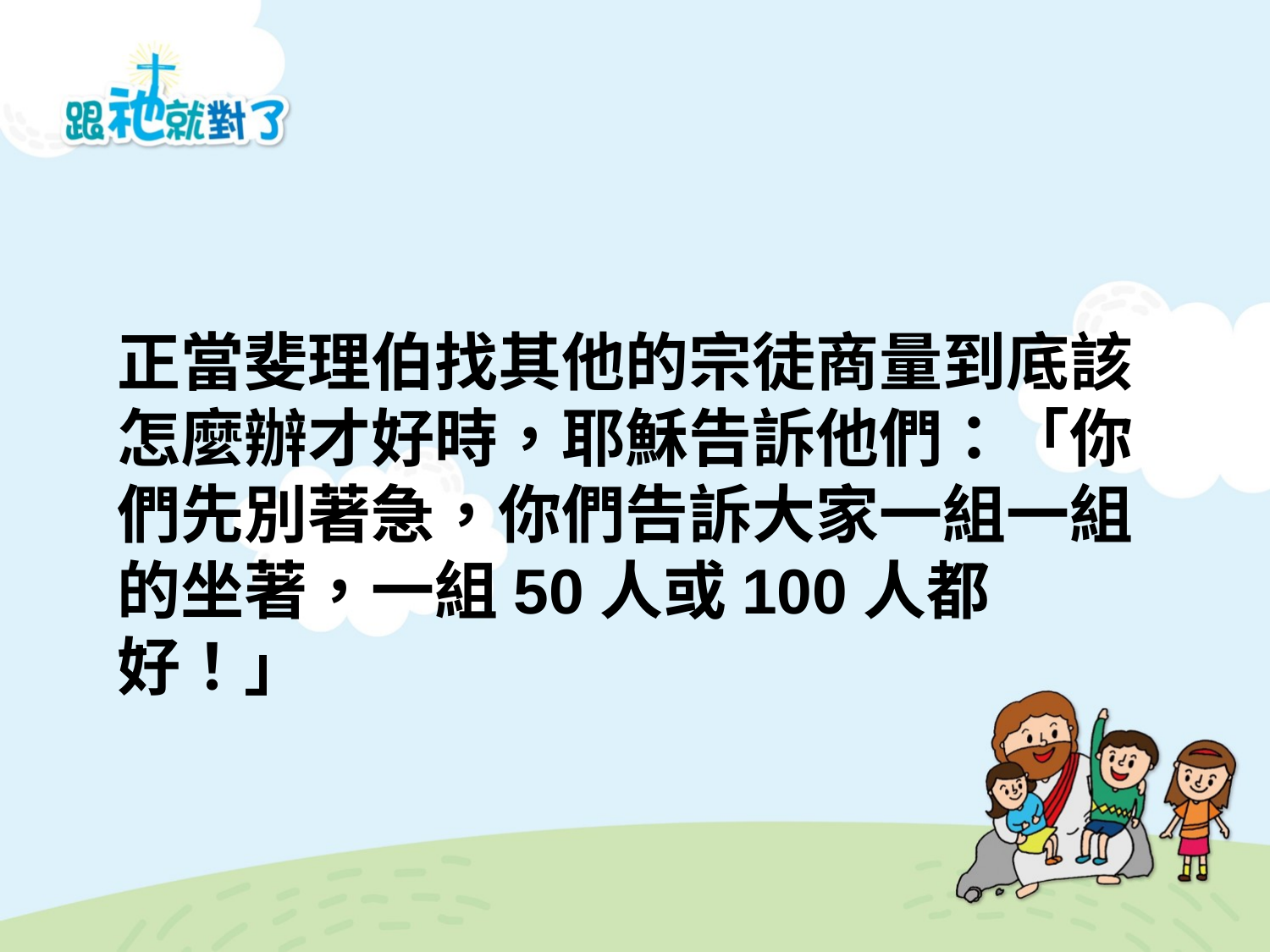

正當斐理伯找其他的宗徒商量到底該怎麼辦才好時，耶穌告訴他們：「你們先別著急，你們告訴大家一組一組的坐著，一組50人或100人都好！」